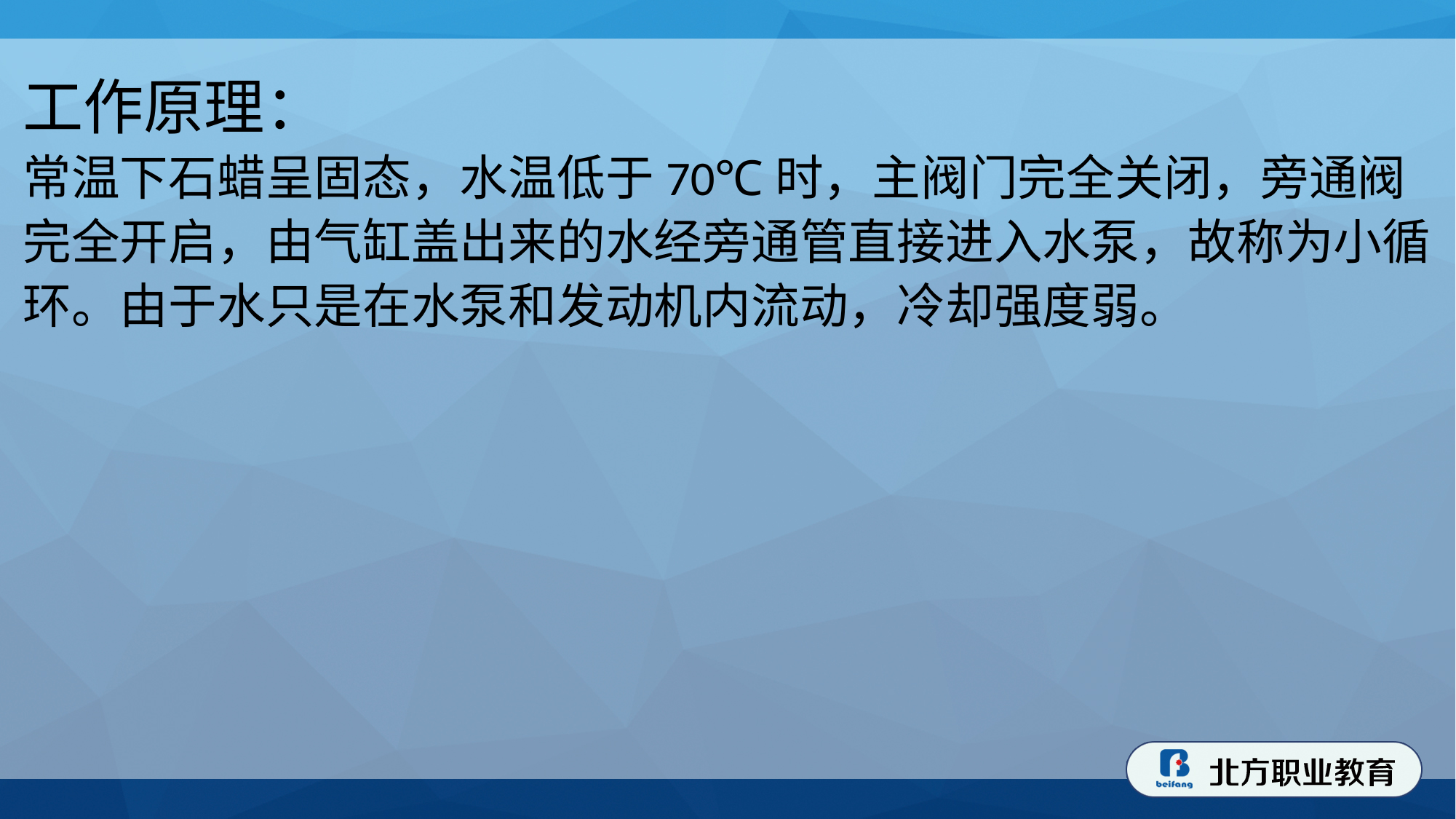

工作原理：
常温下石蜡呈固态，水温低于70℃时，主阀门完全关闭，旁通阀完全开启，由气缸盖出来的水经旁通管直接进入水泵，故称为小循环。由于水只是在水泵和发动机内流动，冷却强度弱。